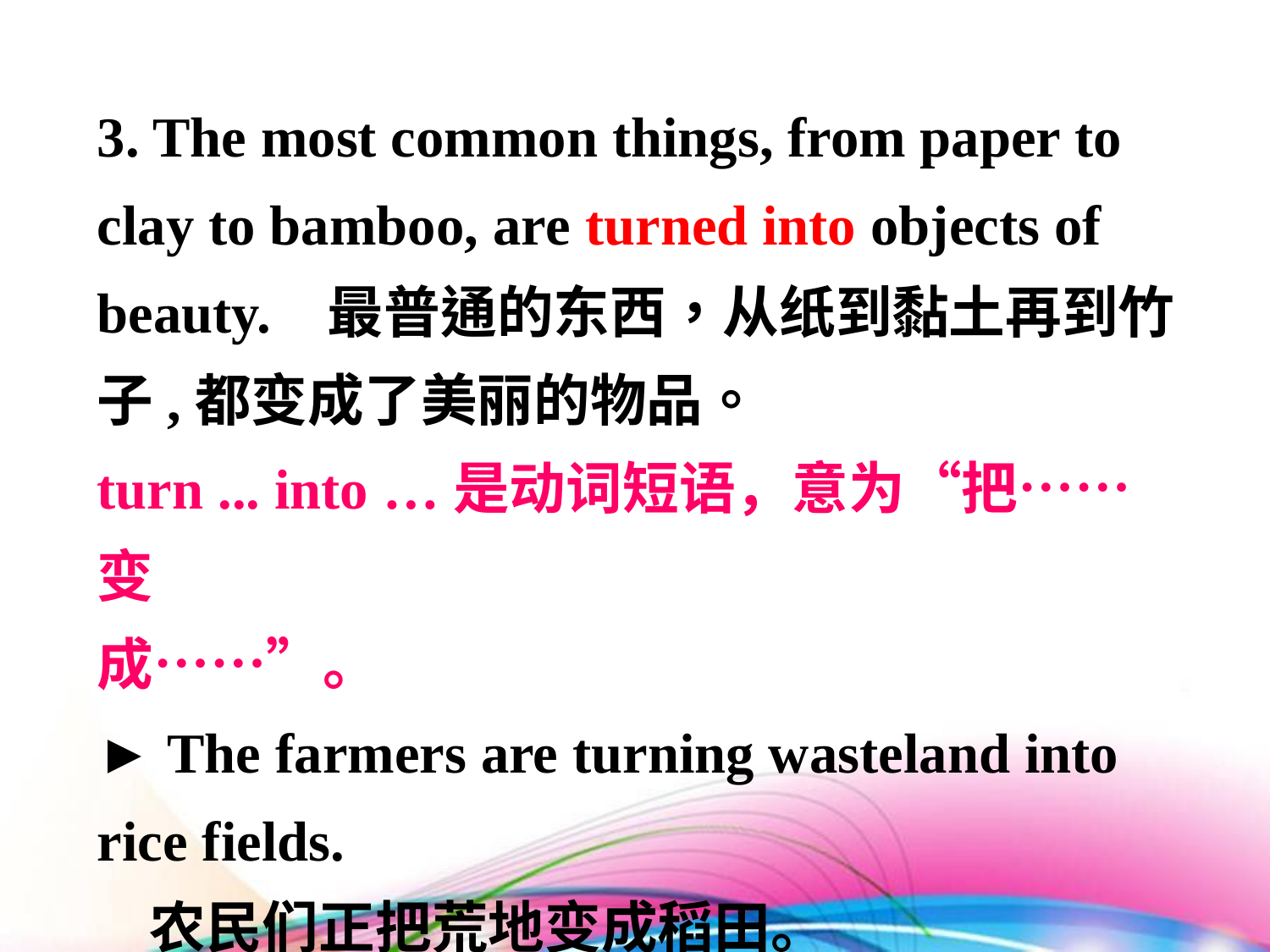

3. The most common things, from paper to clay to bamboo, are turned into objects of beauty.   最普通的东西，从纸到黏土再到竹子,都变成了美丽的物品。
turn ... into …是动词短语，意为“把……变
成……”。
► The farmers are turning wasteland into rice fields.
   农民们正把荒地变成稻田。